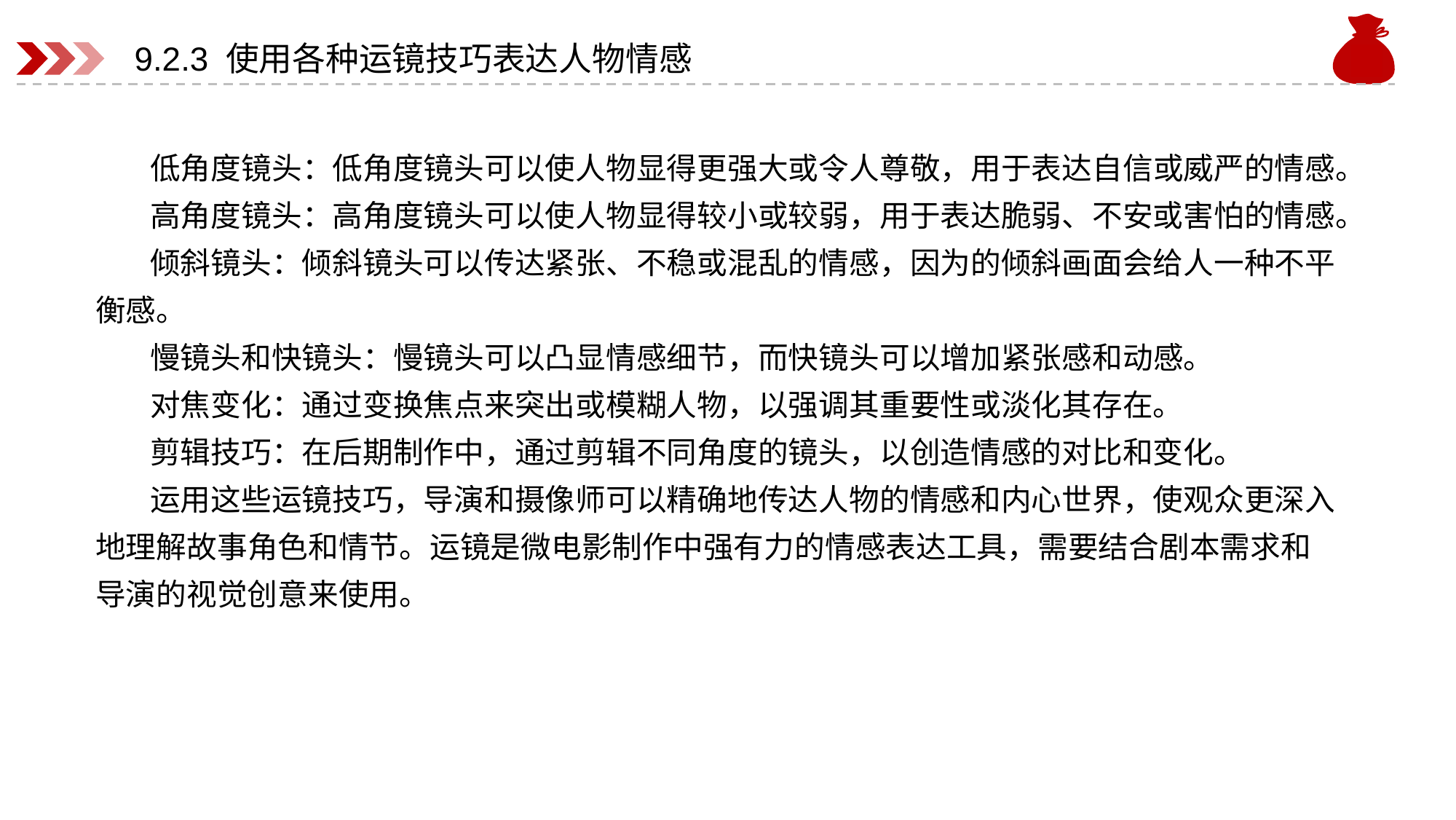

# 9.2.3 使用各种运镜技巧表达人物情感
24
低角度镜头：低角度镜头可以使人物显得更强大或令人尊敬，用于表达自信或威严的情感。
高角度镜头：高角度镜头可以使人物显得较小或较弱，用于表达脆弱、不安或害怕的情感。
倾斜镜头：倾斜镜头可以传达紧张、不稳或混乱的情感，因为的倾斜画面会给人一种不平衡感。
慢镜头和快镜头：慢镜头可以凸显情感细节，而快镜头可以增加紧张感和动感。
对焦变化：通过变换焦点来突出或模糊人物，以强调其重要性或淡化其存在。
剪辑技巧：在后期制作中，通过剪辑不同角度的镜头，以创造情感的对比和变化。
运用这些运镜技巧，导演和摄像师可以精确地传达人物的情感和内心世界，使观众更深入地理解故事角色和情节。运镜是微电影制作中强有力的情感表达工具，需要结合剧本需求和导演的视觉创意来使用。